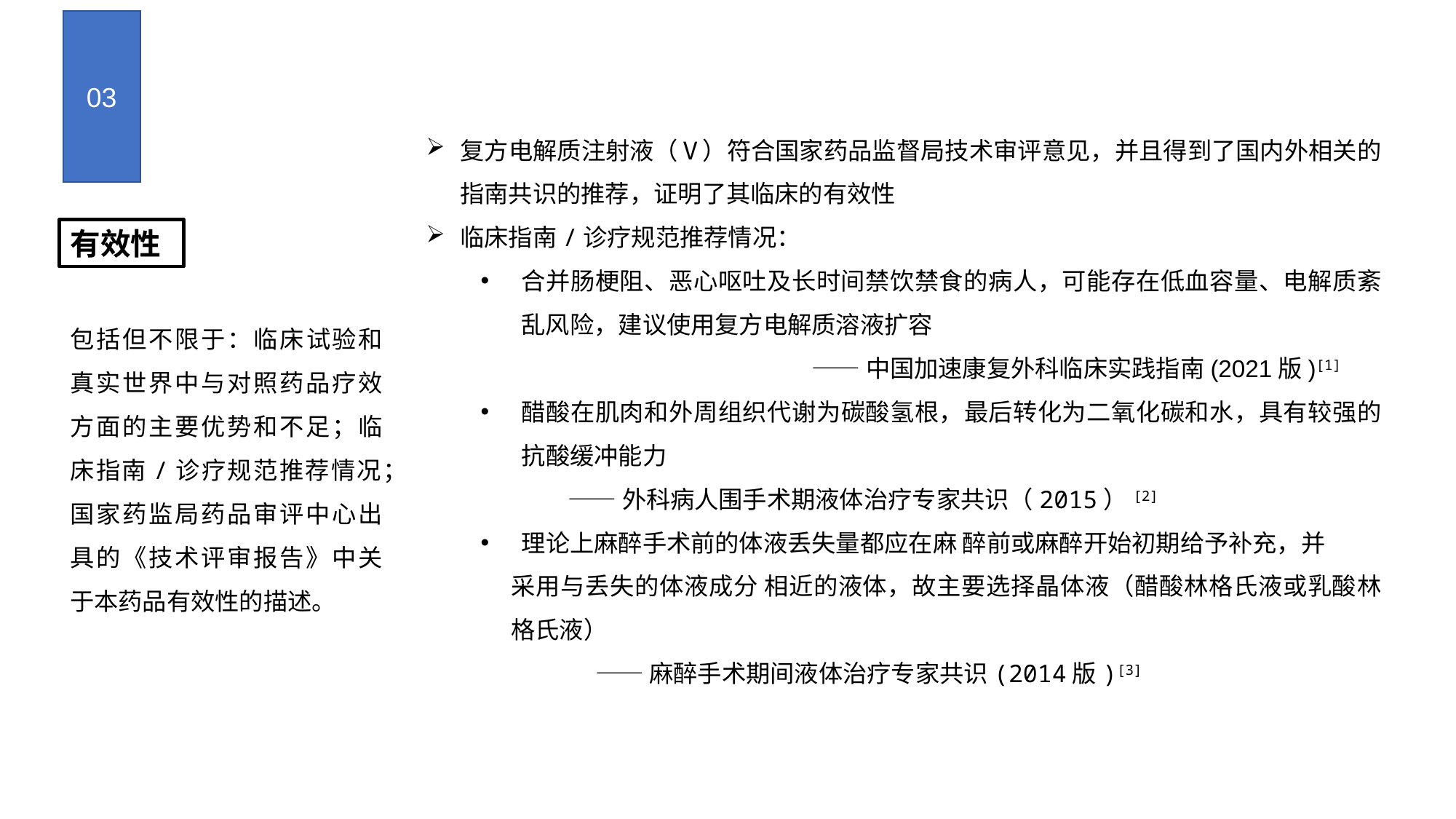

03
复方电解质注射液（Ⅴ）符合国家药品监督局技术审评意见，并且得到了国内外相关的指南共识的推荐，证明了其临床的有效性
临床指南/诊疗规范推荐情况：
合并肠梗阻、恶心呕吐及长时间禁饮禁食的病人，可能存在低血容量、电解质紊乱风险，建议使用复方电解质溶液扩容
——中国加速康复外科临床实践指南(2021版)[1]
醋酸在肌肉和外周组织代谢为碳酸氢根，最后转化为二氧化碳和水，具有较强的抗酸缓冲能力
                          ——外科病人围手术期液体治疗专家共识（2015）[2]
理论上麻醉手术前的体液丢失量都应在麻 醉前或麻醉开始初期给予补充，并
采用与丢失的体液成分 相近的液体，故主要选择晶体液（醋酸林格氏液或乳酸林格氏液）
                               ——麻醉手术期间液体治疗专家共识(2014版)[3]
有效性
包括但不限于：临床试验和真实世界中与对照药品疗效方面的主要优势和不足；临床指南/诊疗规范推荐情况；国家药监局药品审评中心出具的《技术评审报告》中关于本药品有效性的描述。